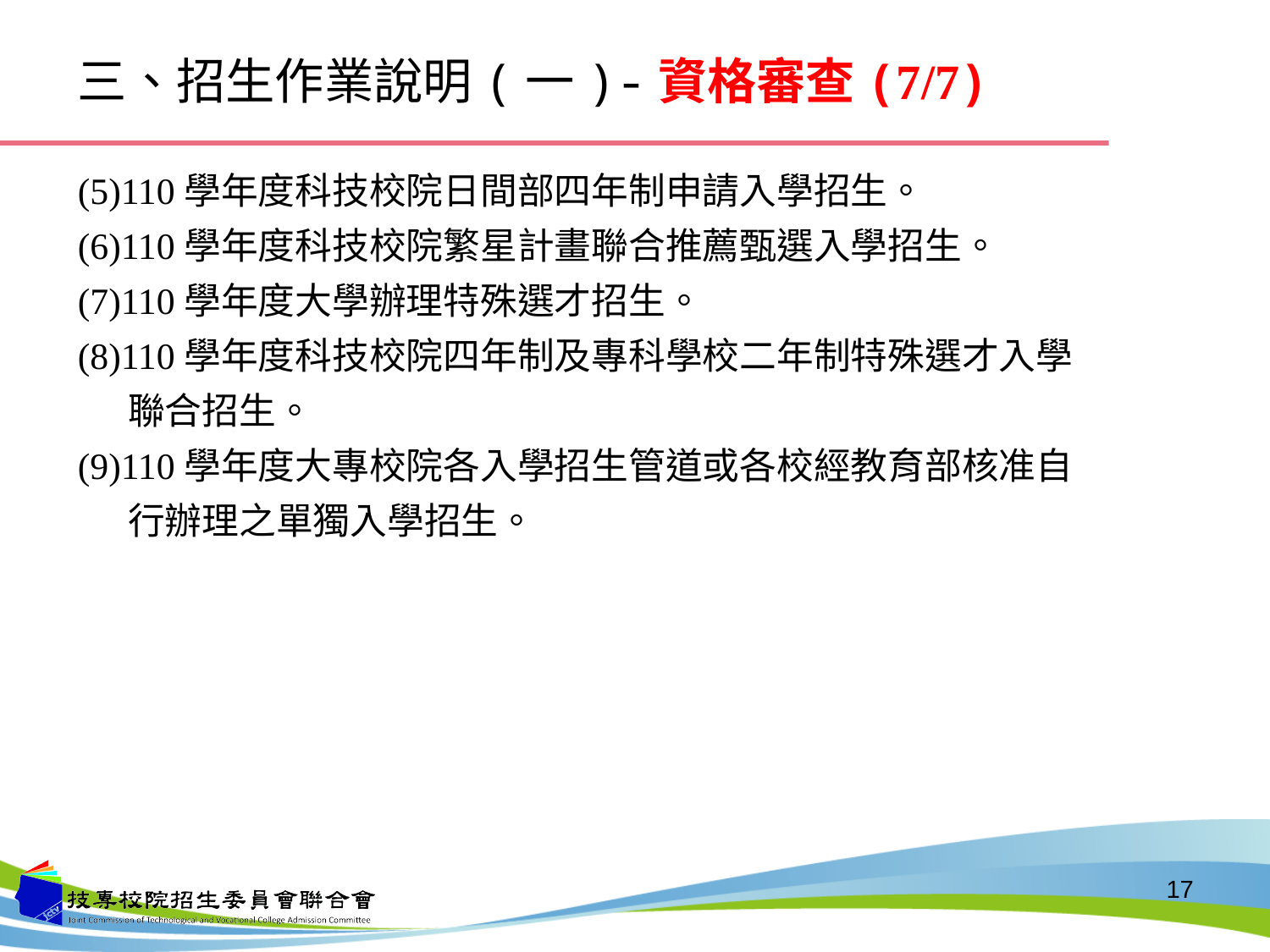

# 三、招生作業說明(一)-資格審查(7/7)
(5)110學年度科技校院日間部四年制申請入學招生。
(6)110學年度科技校院繁星計畫聯合推薦甄選入學招生。
(7)110學年度大學辦理特殊選才招生。
(8)110學年度科技校院四年制及專科學校二年制特殊選才入學
     聯合招生。
(9)110學年度大專校院各入學招生管道或各校經教育部核准自
     行辦理之單獨入學招生。

17